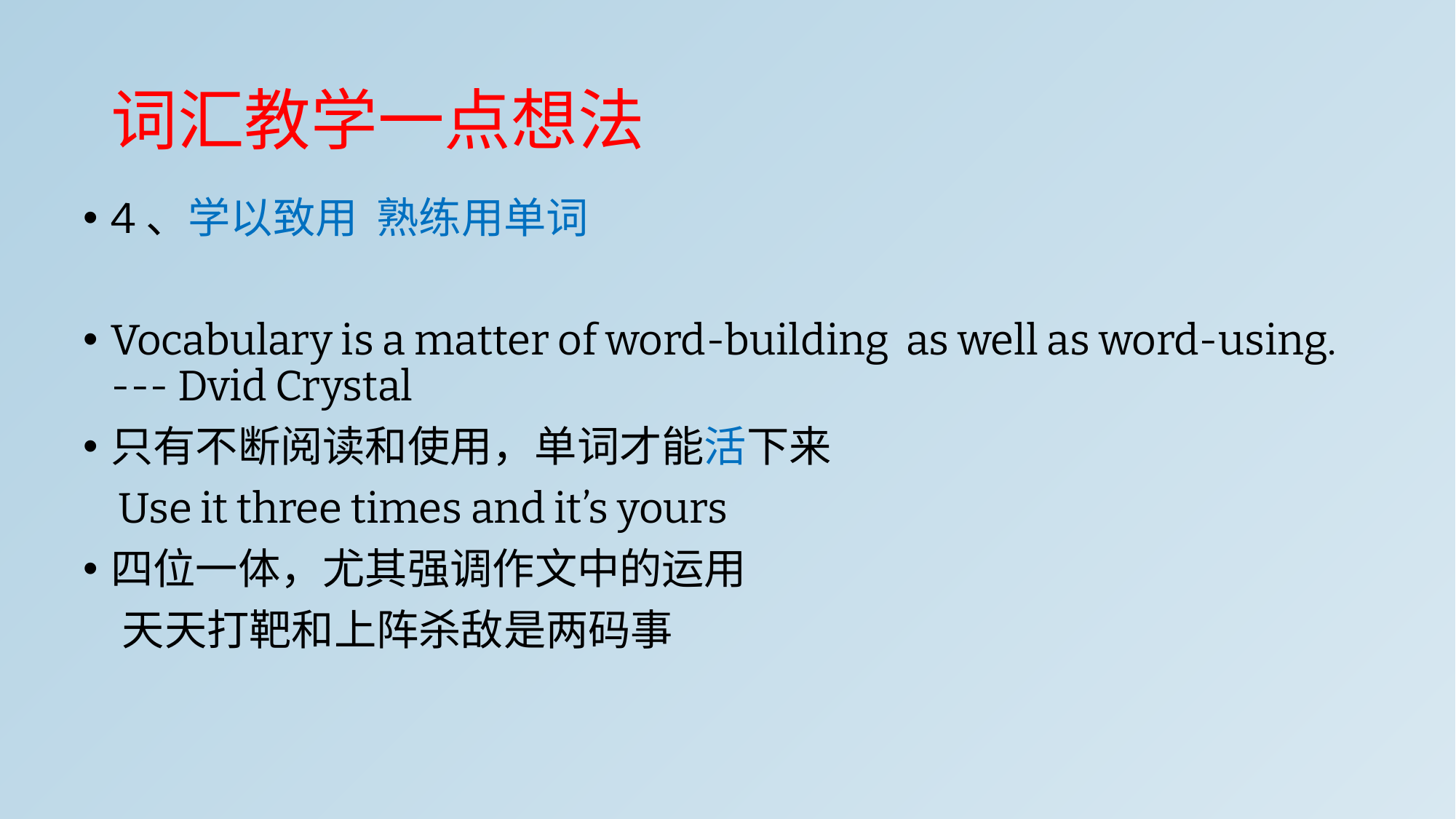

# 词汇教学一点想法
4、学以致用  熟练用单词

Vocabulary is a matter of word-building  as well as word-using.   --- Dvid Crystal
只有不断阅读和使用，单词才能活下来
    Use it three times and it’s yours
四位一体，尤其强调作文中的运用
   天天打靶和上阵杀敌是两码事